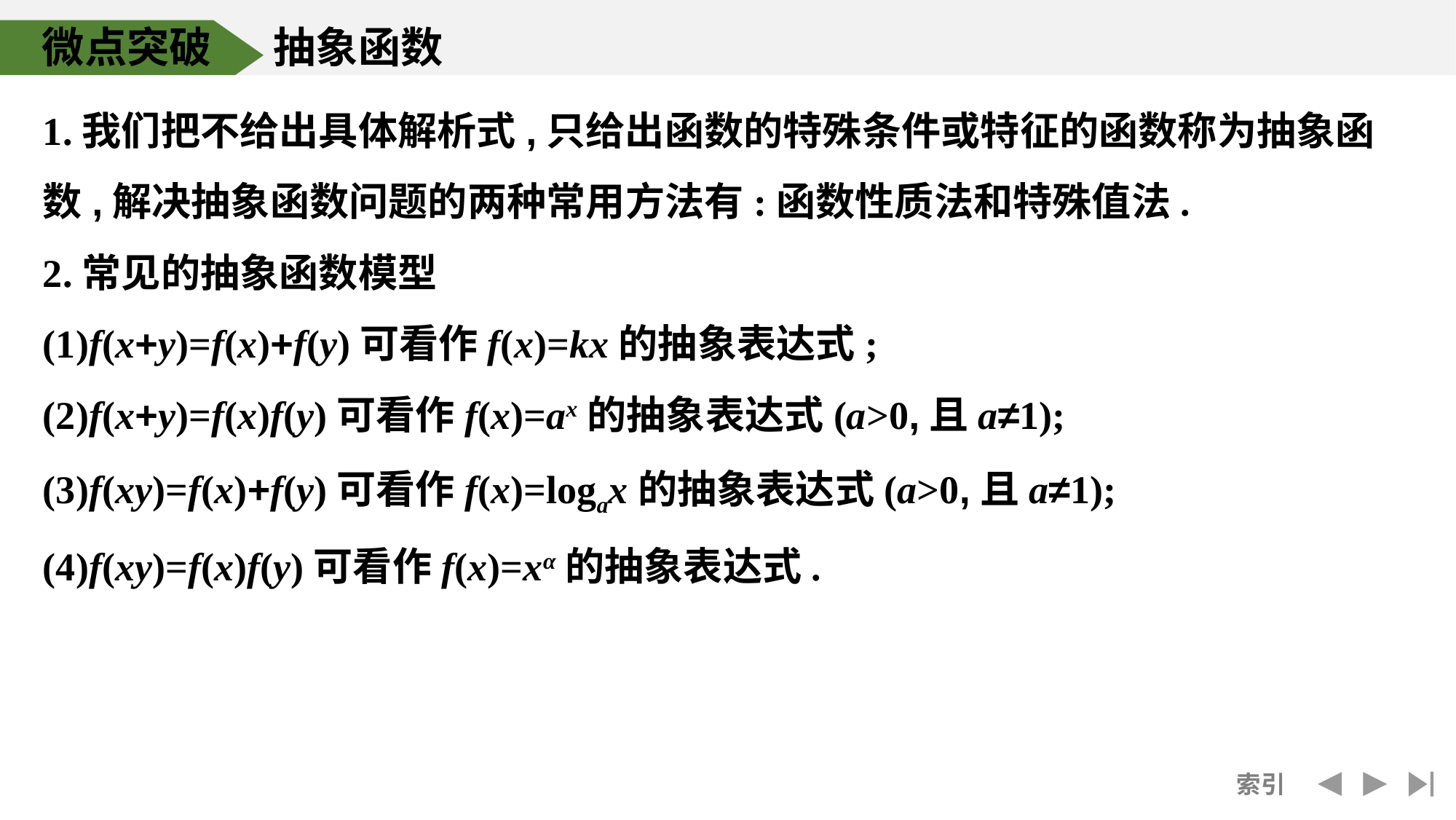

微点突破　  抽象函数
1.我们把不给出具体解析式,只给出函数的特殊条件或特征的函数称为抽象函数,解决抽象函数问题的两种常用方法有:函数性质法和特殊值法.
2.常见的抽象函数模型
(1)f(x+y)=f(x)+f(y)可看作f(x)=kx的抽象表达式;
(2)f(x+y)=f(x)f(y)可看作f(x)=ax的抽象表达式(a>0,且a≠1);
(3)f(xy)=f(x)+f(y)可看作f(x)=logax的抽象表达式(a>0,且a≠1);
(4)f(xy)=f(x)f(y)可看作f(x)=xα的抽象表达式.